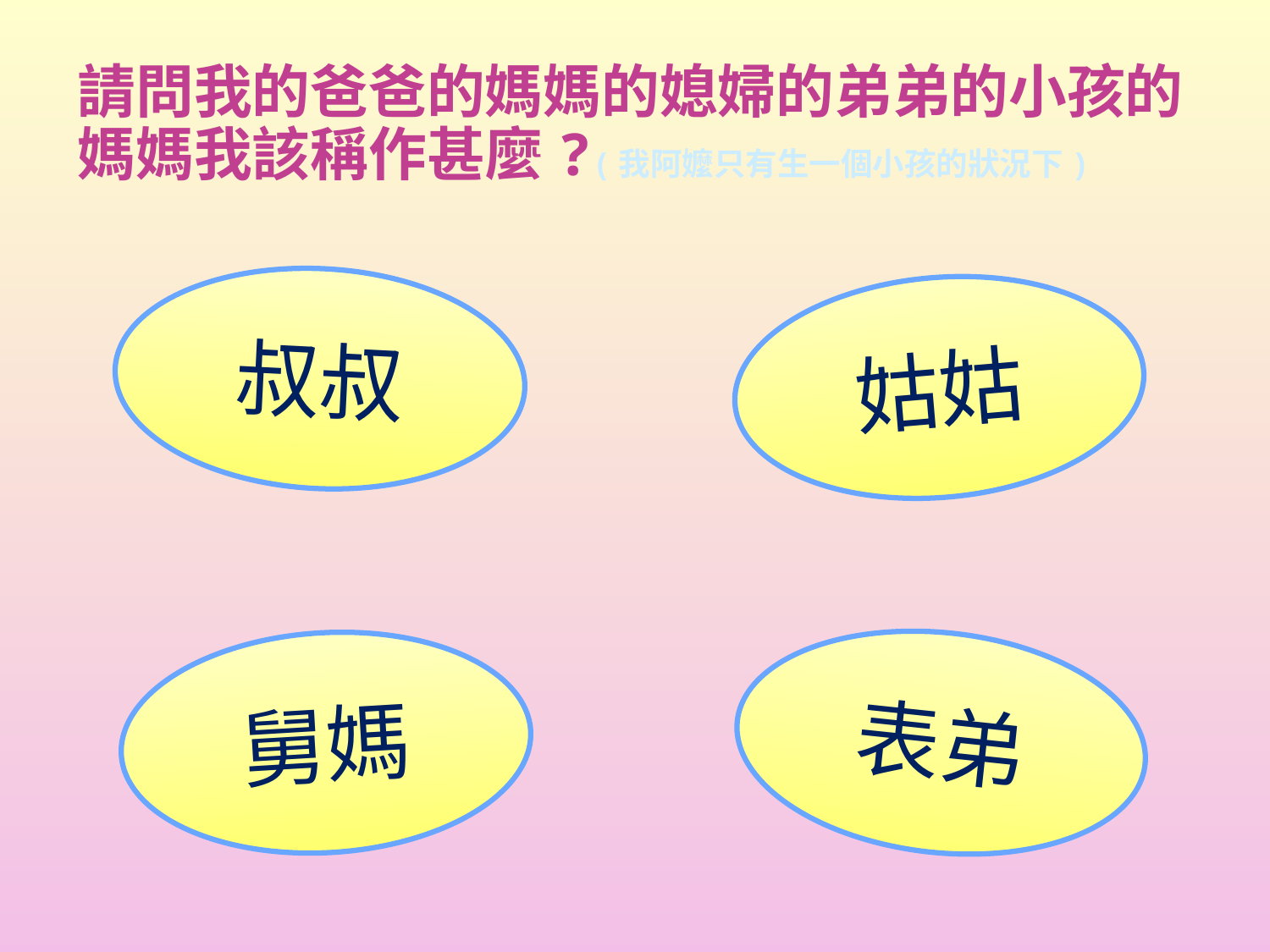

# 請問我的爸爸的媽媽的媳婦的弟弟的小孩的媽媽我該稱作甚麼?(我阿嬤只有生一個小孩的狀況下)
叔叔
姑姑
舅媽
表弟